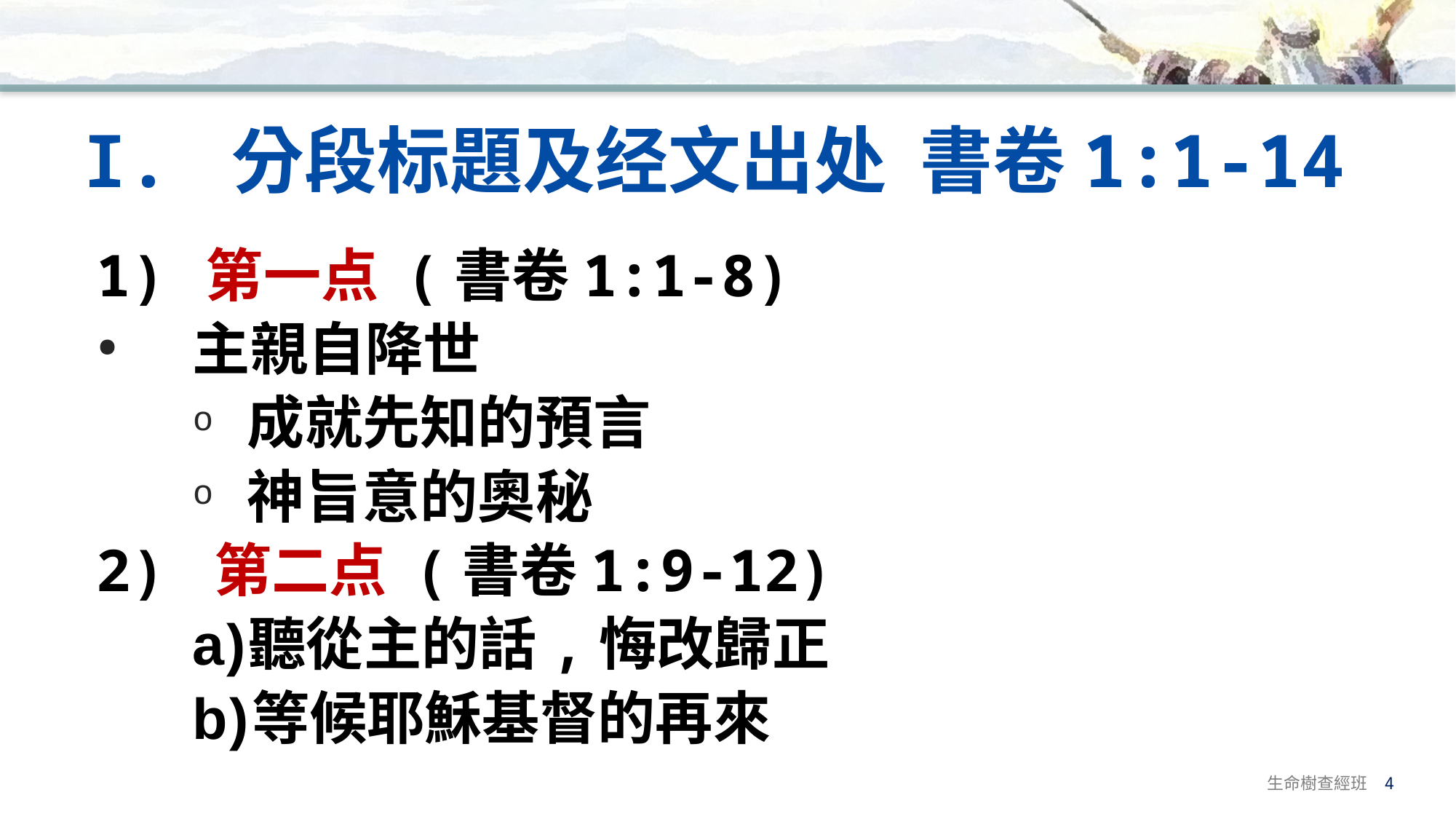

# I. 分段标題及经文出处  書卷1:1-14
1)	第一点 (書卷1:1-8)
主親自降世
成就先知的預言
神旨意的奧秘
2) 第二点 (書卷1:9-12)
聽從主的話,悔改歸正
等候耶穌基督的再來